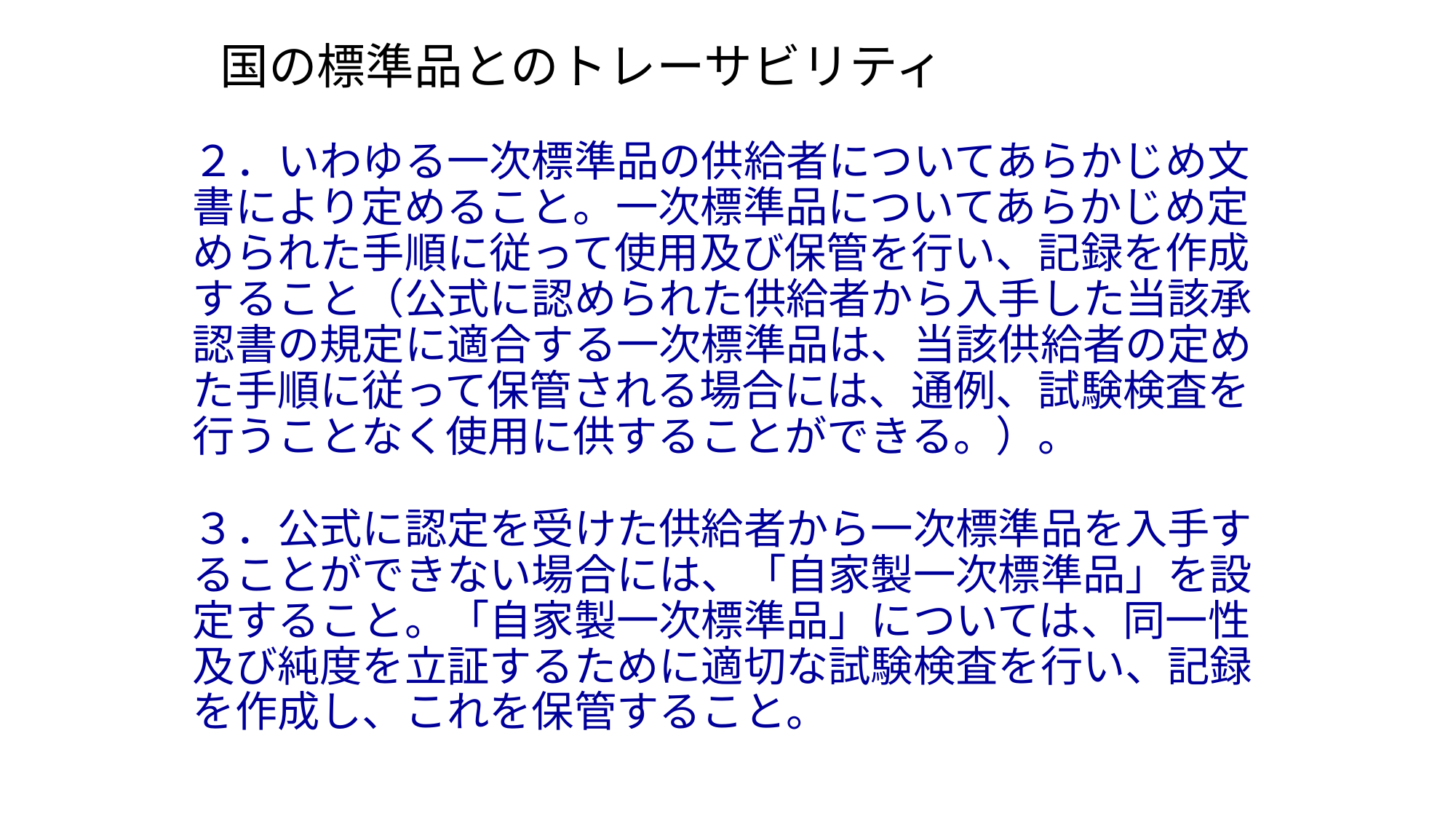

# 国の標準品とのトレーサビリティ
２．いわゆる一次標準品の供給者についてあらかじめ文書により定めること。一次標準品についてあらかじめ定められた手順に従って使用及び保管を行い、記録を作成すること（公式に認められた供給者から入手した当該承認書の規定に適合する一次標準品は、当該供給者の定めた手順に従って保管される場合には、通例、試験検査を行うことなく使用に供することができる。）。

３．公式に認定を受けた供給者から一次標準品を入手することができない場合には、「自家製一次標準品」を設定すること。「自家製一次標準品」については、同一性及び純度を立証するために適切な試験検査を行い、記録を作成し、これを保管すること。